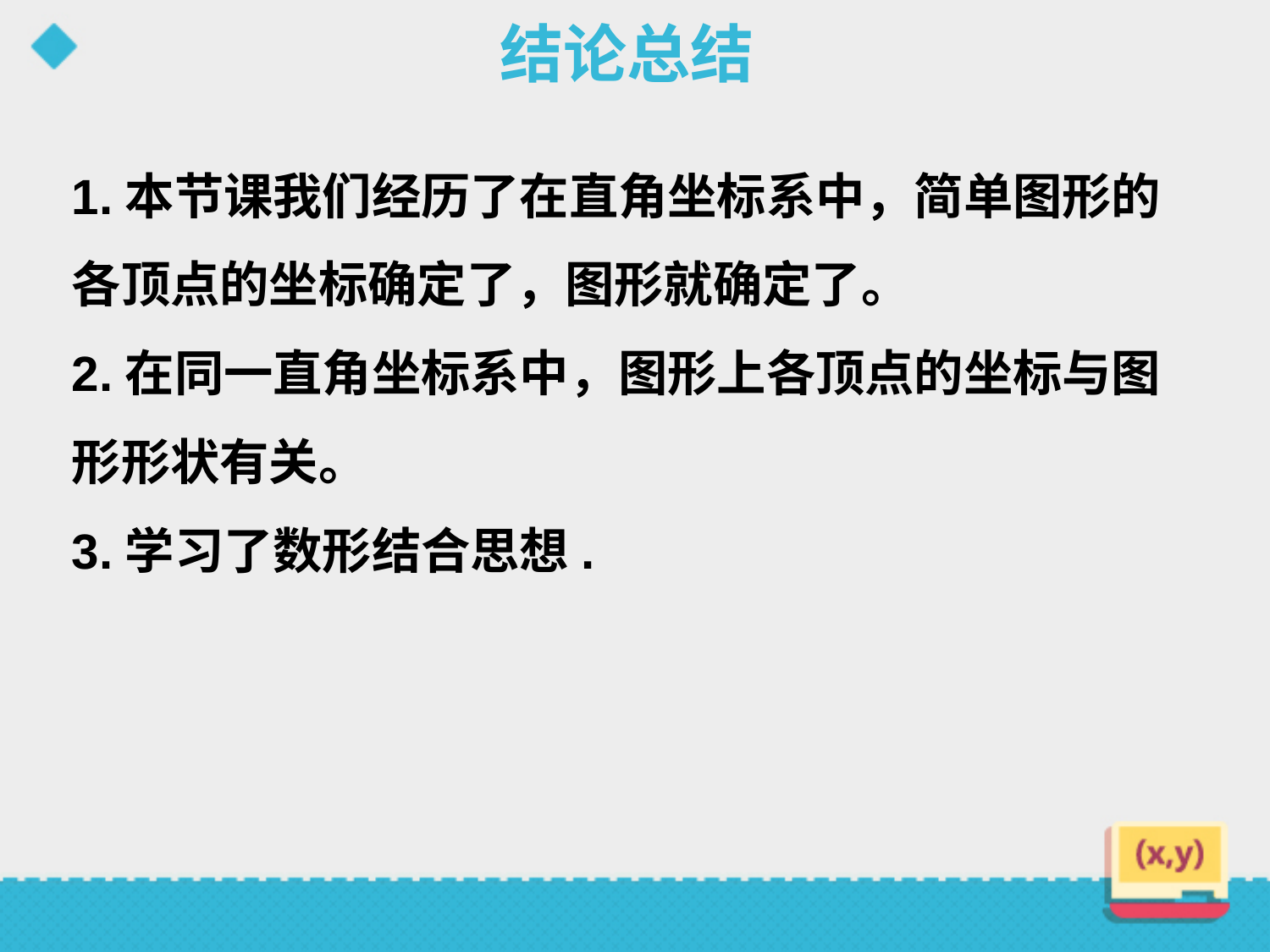

# 结论总结
1.本节课我们经历了在直角坐标系中，简单图形的各顶点的坐标确定了，图形就确定了。
2.在同一直角坐标系中，图形上各顶点的坐标与图形形状有关。
3.学习了数形结合思想.